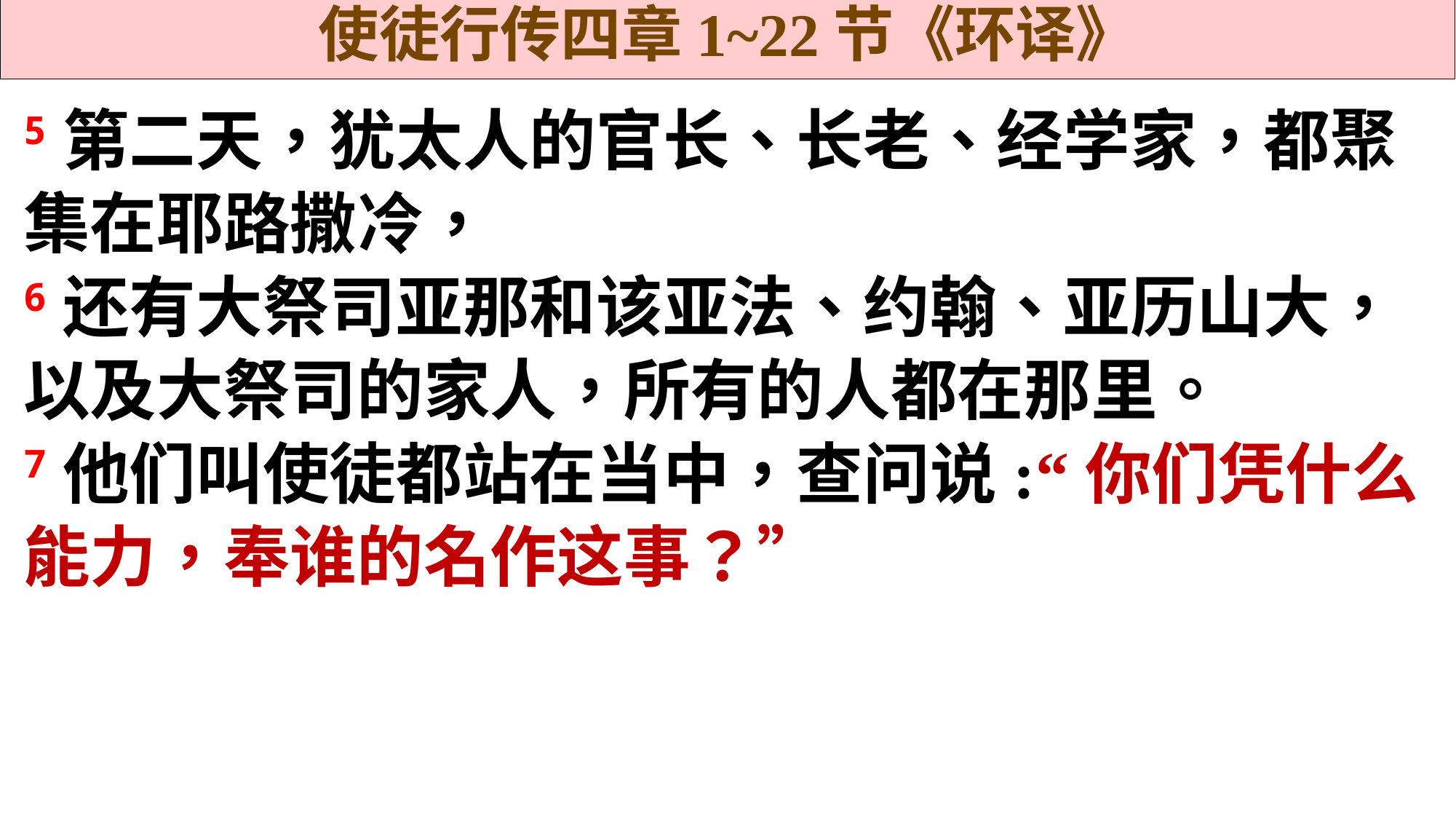

使徒行传四章1~22节《环译》
5第二天，犹太人的官长、长老、经学家，都聚集在耶路撒冷，
6还有大祭司亚那和该亚法、约翰、亚历山大，以及大祭司的家人，所有的人都在那里。
7他们叫使徒都站在当中，查问说:“你们凭什么能力，奉谁的名作这事？”